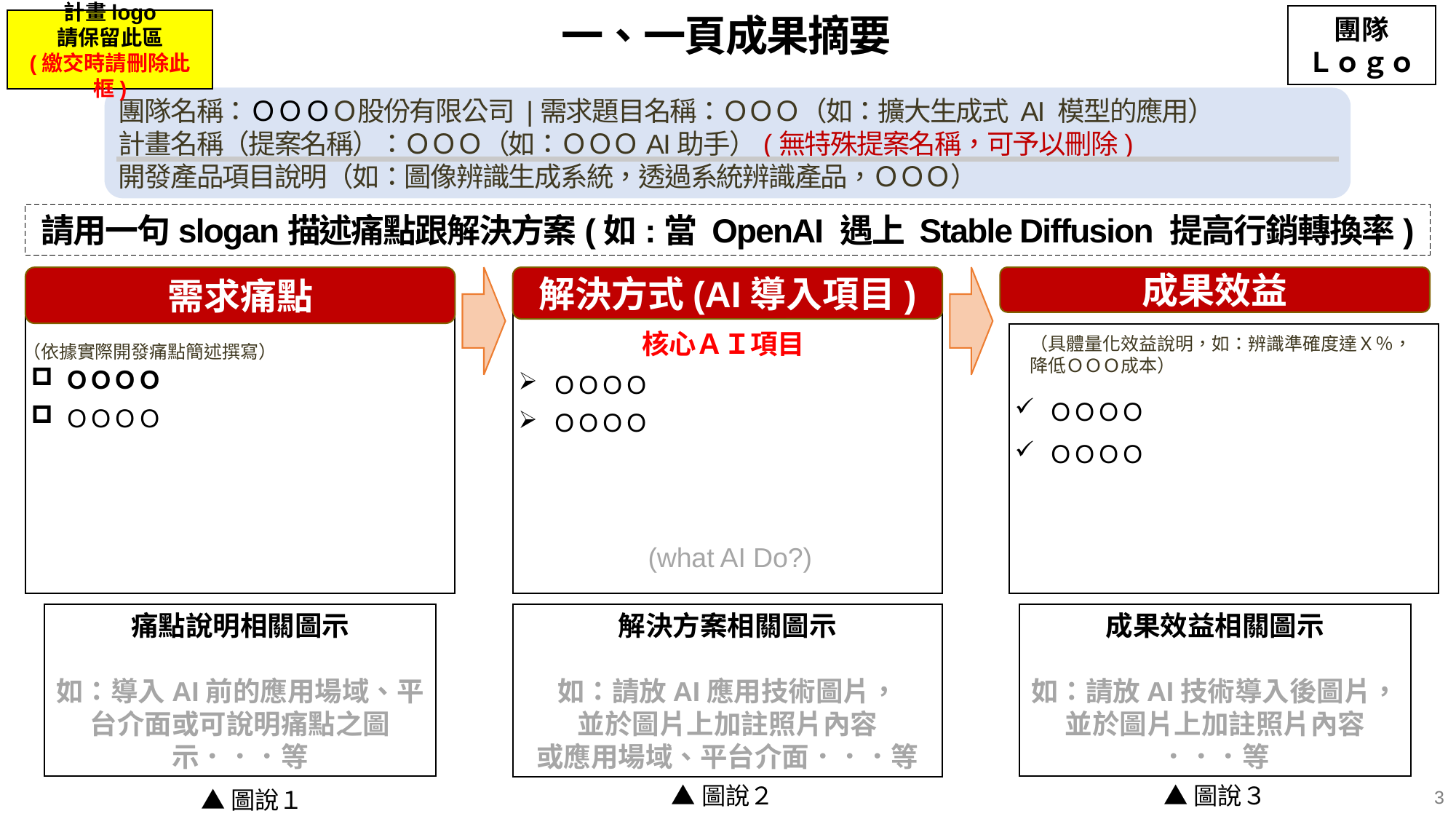

團隊
Ｌｏｇｏ
計畫logo
請保留此區
(繳交時請刪除此框)
一、一頁成果摘要
團隊名稱：ＯＯＯＯ股份有限公司 |需求題目名稱：ＯＯＯ（如：擴大生成式 AI 模型的應用）
計畫名稱（提案名稱）：ＯＯＯ（如：ＯＯＯAI助手）(無特殊提案名稱，可予以刪除)
開發產品項目說明（如：圖像辨識生成系統，透過系統辨識產品，ＯＯＯ）
請用一句slogan描述痛點跟解決方案(如:當 OpenAI 遇上 Stable Diffusion 提高行銷轉換率)
需求痛點

ＯＯＯＯ
ＯＯＯＯ

成果效益

ＯＯＯＯ
ＯＯＯＯ

解決方式(AI導入項目)

ＯＯＯＯ
ＯＯＯＯ

核心ＡＩ項目
（具體量化效益說明，如：辨識準確度達Ｘ％，降低ＯＯＯ成本）
（依據實際開發痛點簡述撰寫）
(what AI Do?)
痛點說明相關圖示

如：導入AI前的應用場域、平台介面或可說明痛點之圖示．．．等
解決方案相關圖示

如：請放AI應用技術圖片，
並於圖片上加註照片內容
或應用場域、平台介面．．．等
成果效益相關圖示

如：請放AI技術導入後圖片，
並於圖片上加註照片內容
．．．等
3
▲圖說３
▲圖說２
▲圖說１